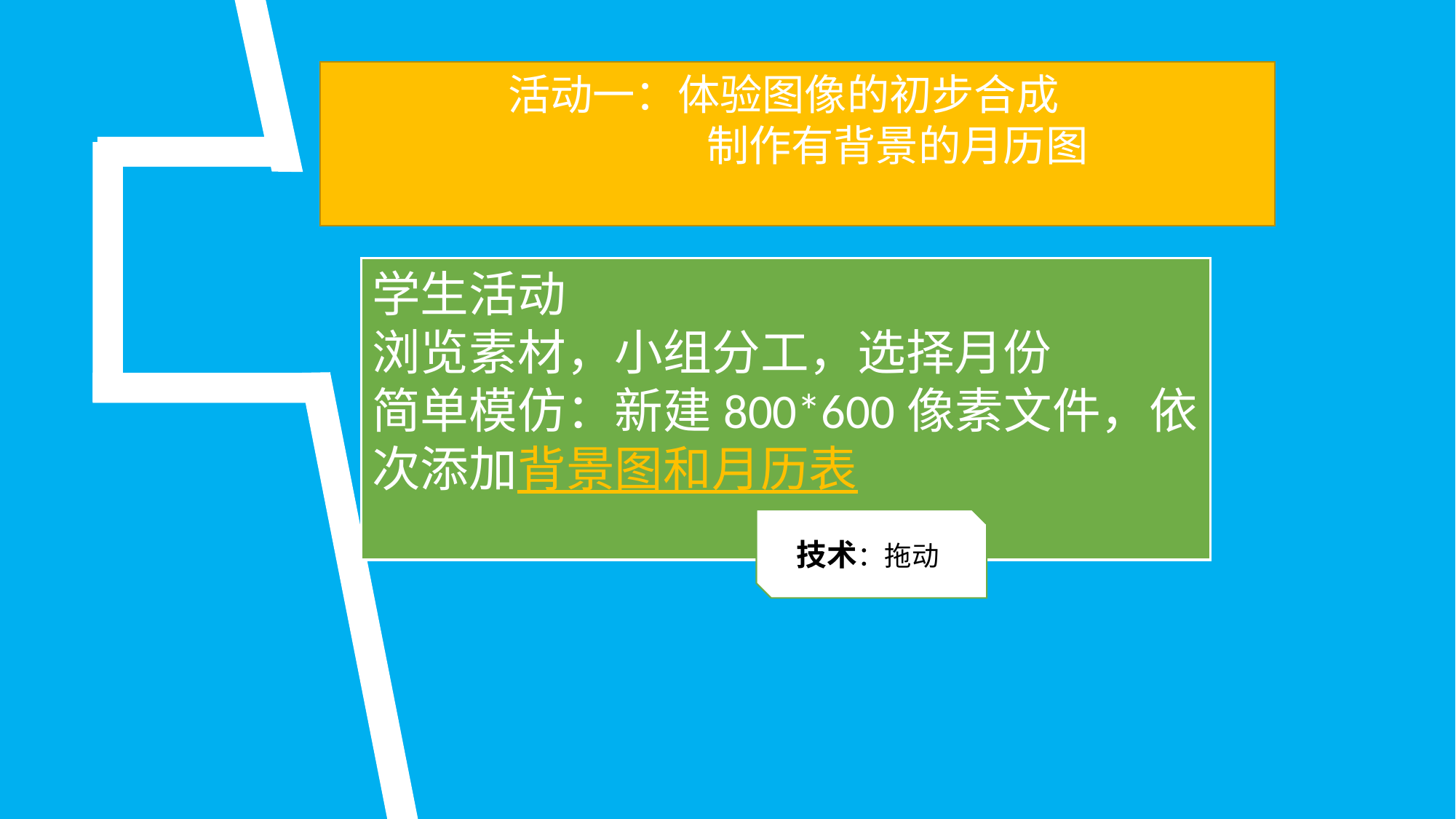

活动一：体验图像的初步合成
                    制作有背景的月历图

C
C
C
学生活动
浏览素材，小组分工，选择月份
简单模仿：新建800*600像素文件，依次添加背景图和月历表

C

技术：拖动
C